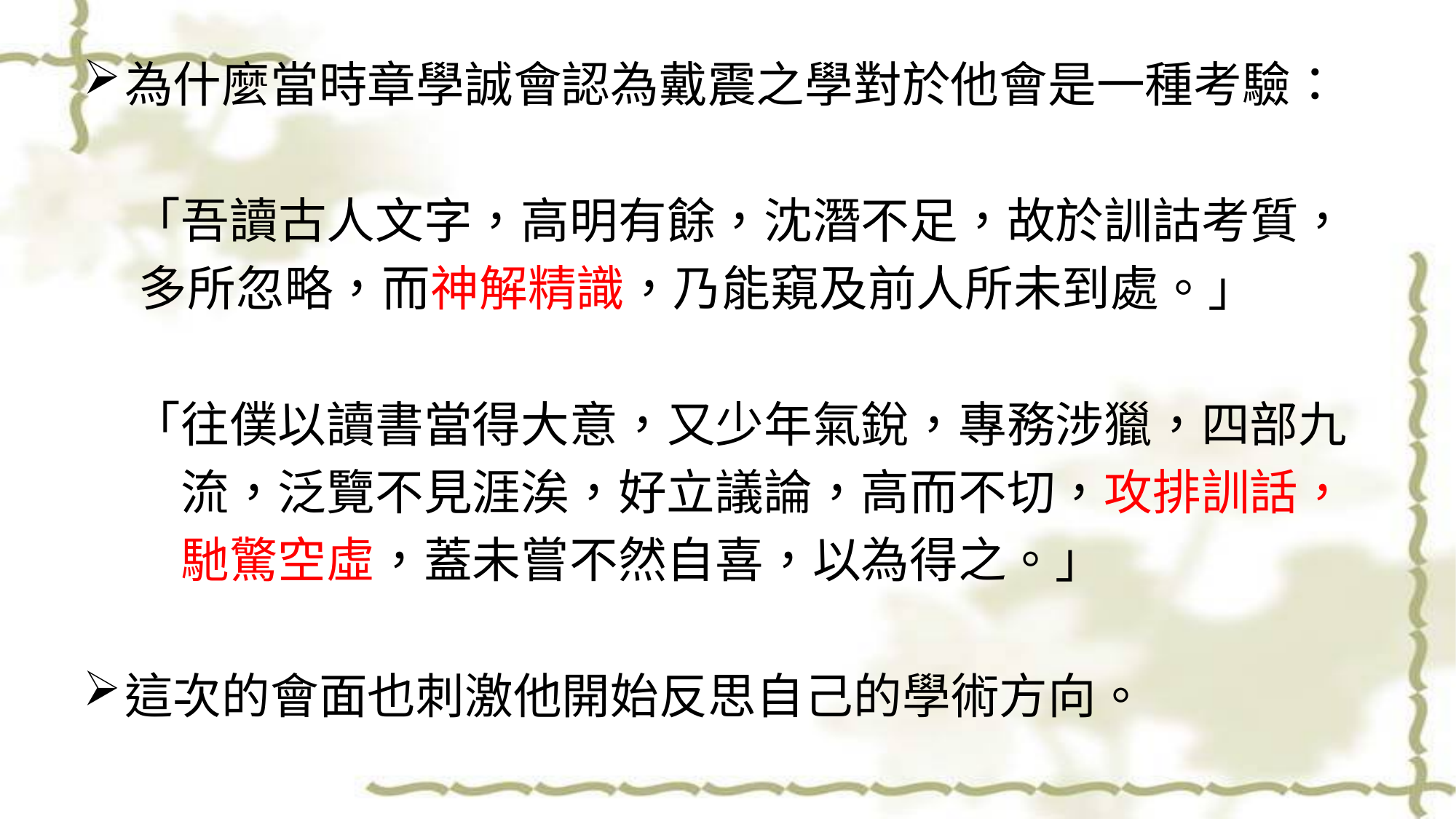

為什麼當時章學誠會認為戴震之學對於他會是一種考驗：

　「吾讀古人文字，高明有餘，沈潛不足，故於訓詁考質，
    多所忽略，而神解精識，乃能窺及前人所未到處。」

　「往僕以讀書當得大意，又少年氣銳，專務涉獵，四部九
　　流，泛覽不見涯涘，好立議論，高而不切，攻排訓話，
　　馳驚空虛，蓋未嘗不然自喜，以為得之。」

這次的會面也刺激他開始反思自己的學術方向。